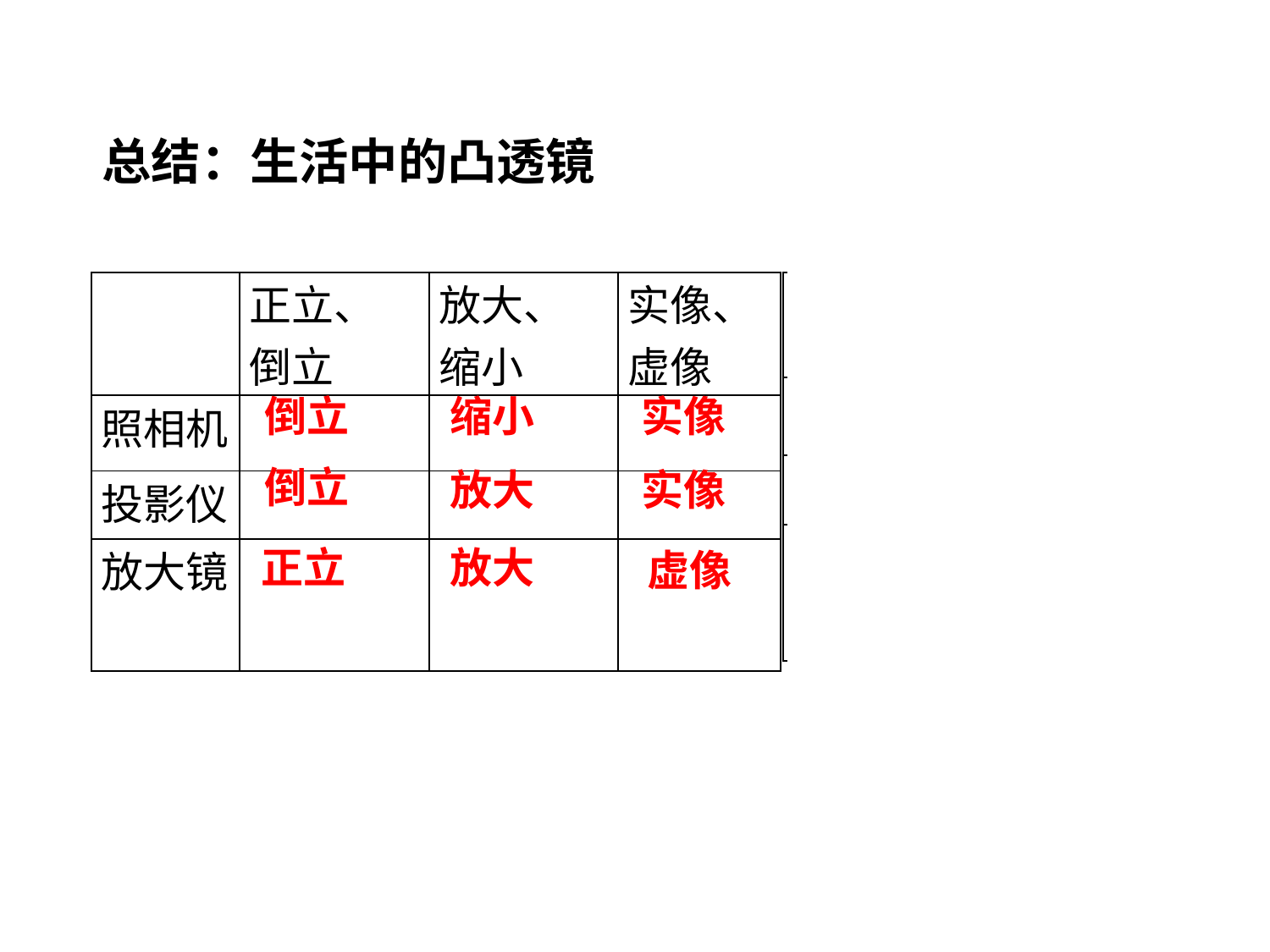

总结：生活中的凸透镜

|  | 正立、 倒立 | 放大、 缩小 | 实像、 虚像 |
| --- | --- | --- | --- |
| 照相机 |  |  |  |
| 投影仪 |  |  |  |
| 放大镜 |  |  |  |
| 物距 |
| --- |
| 物体离凸透镜 . |
| 物体离凸透镜 . |
| 物体离凸透镜很 . |
远
倒立
缩小
实像
近
倒立
放大
实像
近
正立
放大
虚像